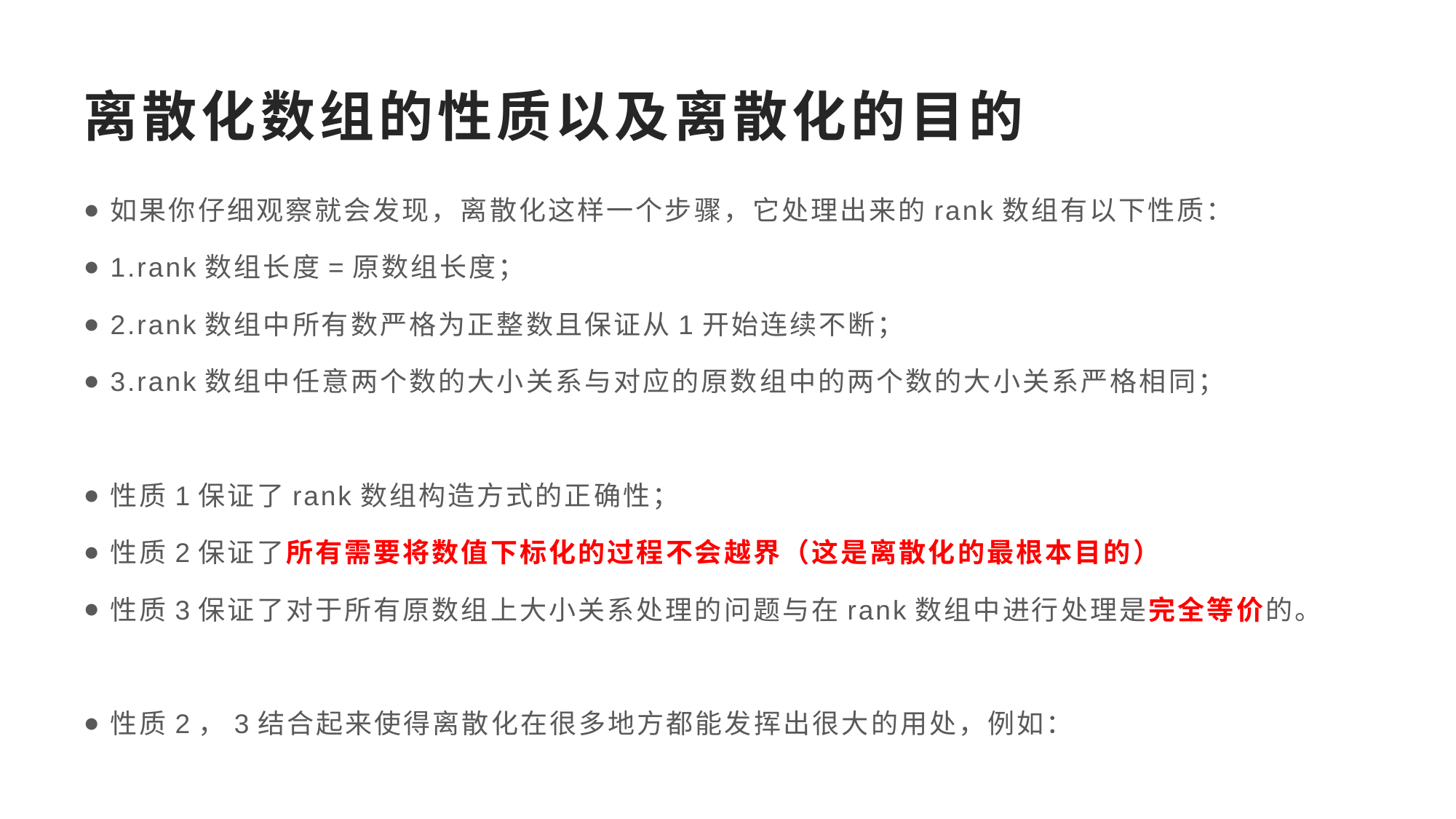

# 离散化数组的性质以及离散化的目的
如果你仔细观察就会发现，离散化这样一个步骤，它处理出来的rank数组有以下性质：
1.rank数组长度=原数组长度；
2.rank数组中所有数严格为正整数且保证从1开始连续不断；
3.rank数组中任意两个数的大小关系与对应的原数组中的两个数的大小关系严格相同；

性质1保证了rank数组构造方式的正确性；
性质2保证了所有需要将数值下标化的过程不会越界（这是离散化的最根本目的）
性质3保证了对于所有原数组上大小关系处理的问题与在rank数组中进行处理是完全等价的。

性质2，3结合起来使得离散化在很多地方都能发挥出很大的用处，例如：